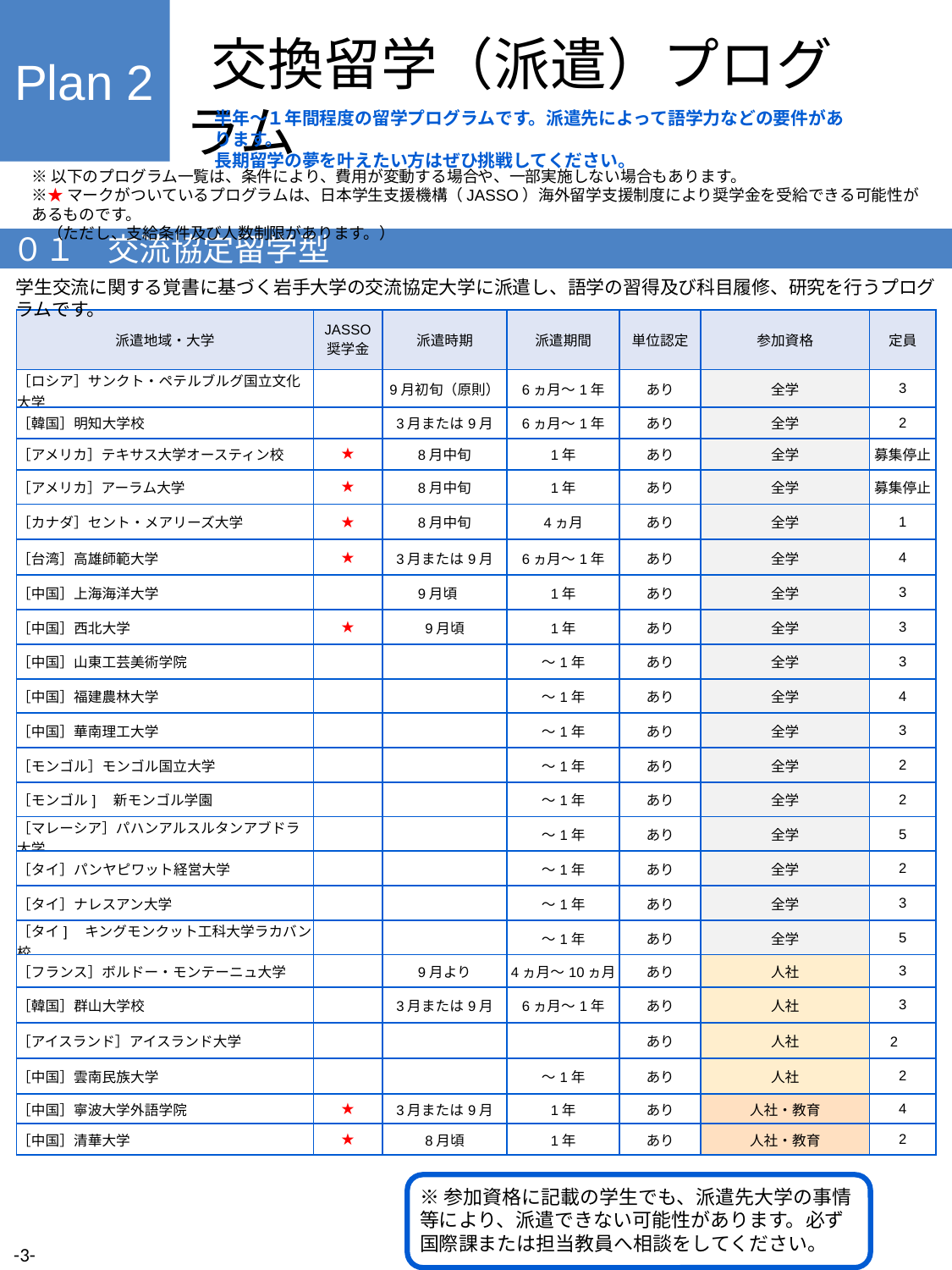

Plan 2
 交換留学（派遣）プログラム
半年～１年間程度の留学プログラムです。派遣先によって語学力などの要件があります。
長期留学の夢を叶えたい方はぜひ挑戦してください。
※以下のプログラム一覧は、条件により、費用が変動する場合や、一部実施しない場合もあります。
※★マークがついているプログラムは、日本学生支援機構（JASSO）海外留学支援制度により奨学金を受給できる可能性があるものです。
　（ただし、支給条件及び人数制限があります。）
０１　交流協定留学型
学生交流に関する覚書に基づく岩手大学の交流協定大学に派遣し、語学の習得及び科目履修、研究を行うプログラムです。
| 派遣地域・大学 | JASSO 奨学金 | 派遣時期 | 派遣期間 | 単位認定 | 参加資格 | 定員 |
| --- | --- | --- | --- | --- | --- | --- |
| ［ロシア］サンクト・ペテルブルグ国立文化大学 |  | 9月初旬（原則） | 6ヵ月～1年 | あり | 全学 | 3 |
| ［韓国］明知大学校 |  | 3月または9月 | 6ヵ月～1年 | あり | 全学 | 2 |
| ［アメリカ］テキサス大学オースティン校 | ★ | 8月中旬 | 1年 | あり | 全学 | 募集停止 |
| ［アメリカ］アーラム大学 | ★ | 8月中旬 | 1年 | あり | 全学 | 募集停止 |
| ［カナダ］セント・メアリーズ大学 | ★ | 8月中旬 | 4ヵ月 | あり | 全学 | 1 |
| ［台湾］高雄師範大学 | ★ | 3月または9月 | 6ヵ月～1年 | あり | 全学 | 4 |
| ［中国］上海海洋大学 |  | 9月頃 | 1年 | あり | 全学 | 3 |
| ［中国］西北大学 | ★ | 9月頃 | 1年 | あり | 全学 | 3 |
| ［中国］山東工芸美術学院 |  |  | ～1年 | あり | 全学 | 3 |
| ［中国］福建農林大学 |  |  | ～1年 | あり | 全学 | 4 |
| ［中国］華南理工大学 |  |  | ～1年 | あり | 全学 | 3 |
| ［モンゴル］モンゴル国立大学 |  |  | ～1年 | あり | 全学 | 2 |
| ［モンゴル]　新モンゴル学園 |  |  | ～1年 | あり | 全学 | 2 |
| ［マレーシア］パハンアルスルタンアブドラ大学 |  |  | ～1年 | あり | 全学 | 5 |
| ［タイ］パンヤピワット経営大学 |  |  | ～1年 | あり | 全学 | 2 |
| ［タイ］ナレスアン大学 |  |  | ～1年 | あり | 全学 | 3 |
| ［タイ]　キングモンクット工科大学ラカバン校 |  |  | ～1年 | あり | 全学 | 5 |
| ［フランス］ボルドー・モンテーニュ大学 |  | 9月より | 4ヵ月～10ヵ月 | あり | 人社 | 3 |
| ［韓国］群山大学校 |  | 3月または9月 | 6ヵ月～1年 | あり | 人社 | 3 |
| ［アイスランド］アイスランド大学 |  |  |  | あり | 人社 | 2 |
| ［中国］雲南民族大学 |  |  | ～1年 | あり | 人社 | 2 |
| ［中国］寧波大学外語学院 | ★ | 3月または9月 | 1年 | あり | 人社・教育 | 4 |
| ［中国］清華大学 | ★ | 8月頃 | 1年 | あり | 人社・教育 | 2 |

※参加資格に記載の学生でも、派遣先大学の事情等により、派遣できない可能性があります。必ず国際課または担当教員へ相談をしてください。
-3-